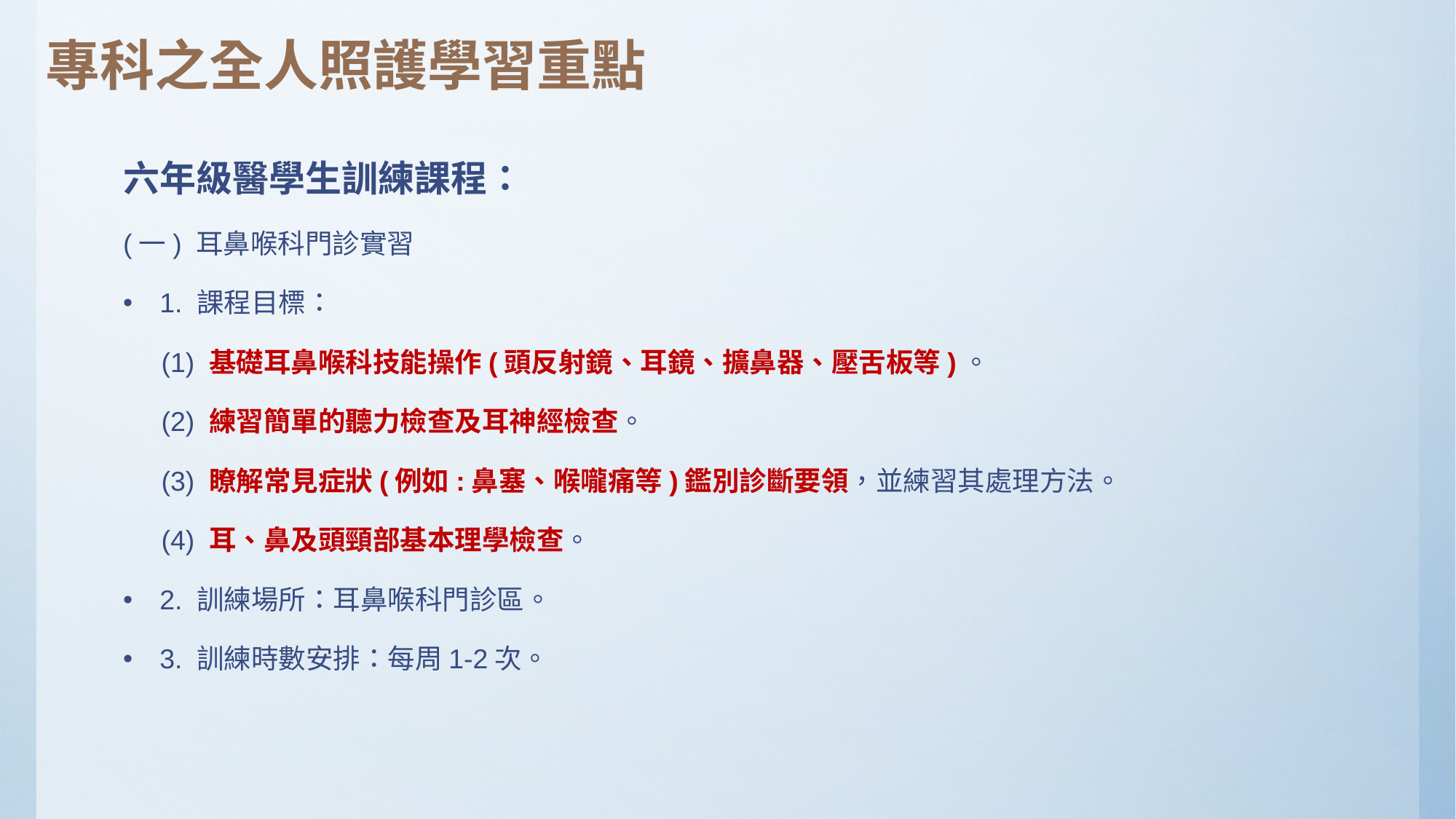

# 專科之全人照護學習重點
六年級醫學生訓練課程：
(一) 耳鼻喉科門診實習
1. 課程目標：
     (1) 基礎耳鼻喉科技能操作(頭反射鏡、耳鏡、擴鼻器、壓舌板等)。
     (2) 練習簡單的聽力檢查及耳神經檢查。
     (3) 瞭解常見症狀(例如:鼻塞、喉嚨痛等)鑑別診斷要領，並練習其處理方法。
     (4) 耳、鼻及頭頸部基本理學檢查。
2. 訓練場所：耳鼻喉科門診區。
3. 訓練時數安排：每周1-2次。